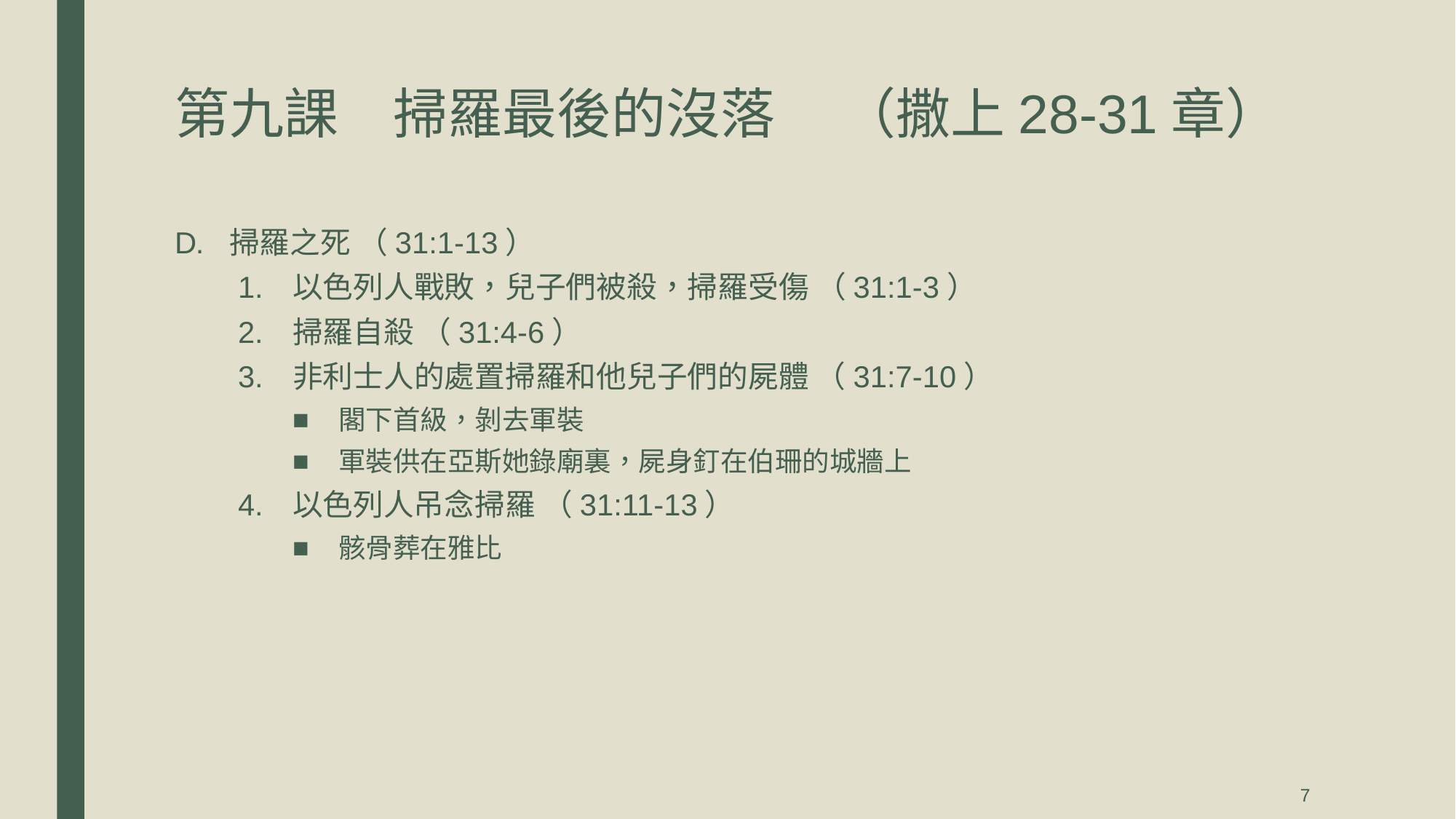

# 第九課	掃羅最後的沒落 	 （撒上28-31章）
掃羅之死 （31:1-13）
以色列人戰敗，兒子們被殺，掃羅受傷 （31:1-3）
掃羅自殺 （31:4-6）
非利士人的處置掃羅和他兒子們的屍體 （31:7-10）
閣下首級，剝去軍裝
軍裝供在亞斯她錄廟裏，屍身釘在伯珊的城牆上
以色列人吊念掃羅 （31:11-13）
骸骨葬在雅比
7